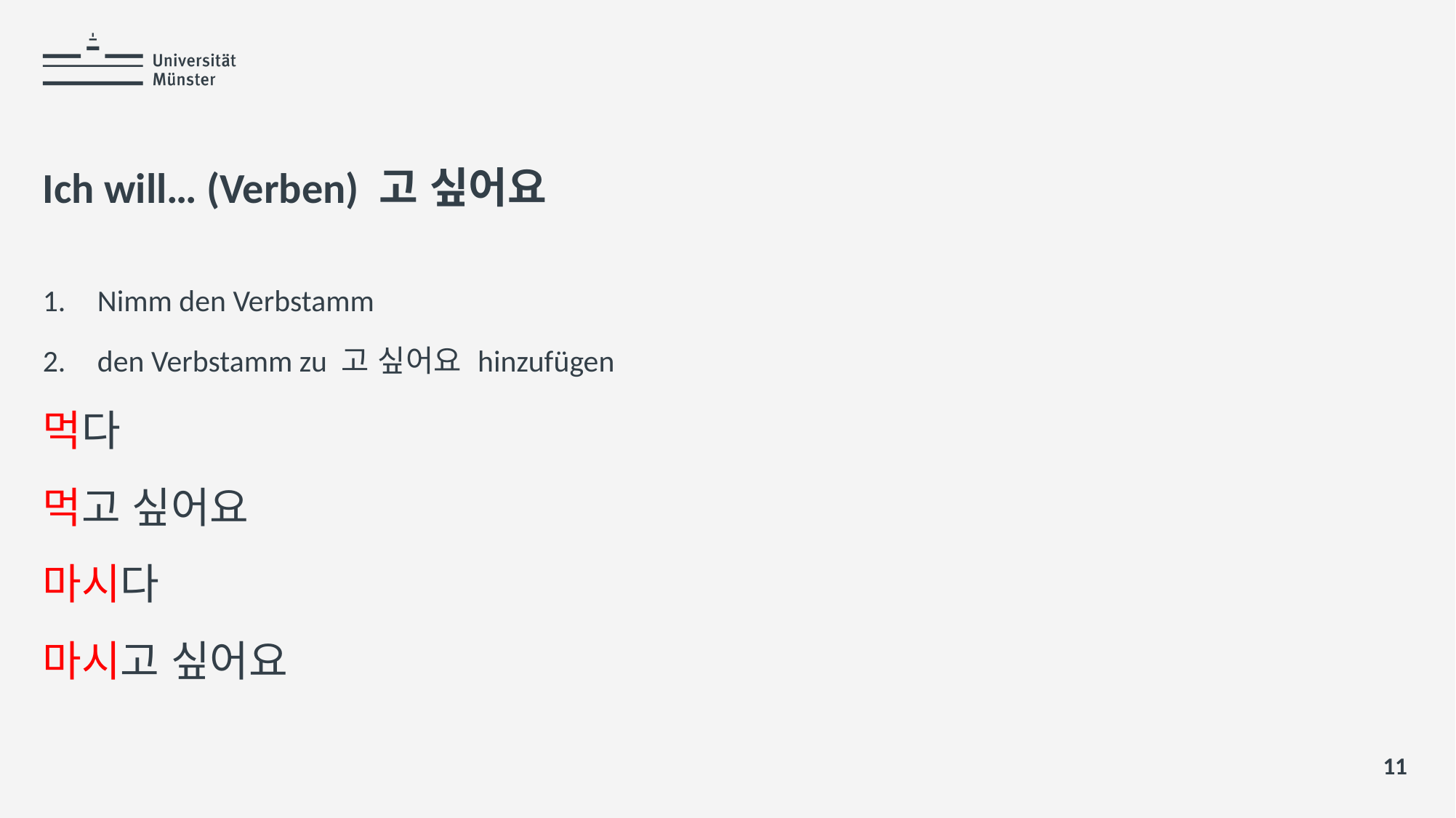

# Ich will… (Verben) 고 싶어요
Nimm den Verbstamm
den Verbstamm zu 고 싶어요 hinzufügen
먹다
먹고 싶어요
마시다
마시고 싶어요

11